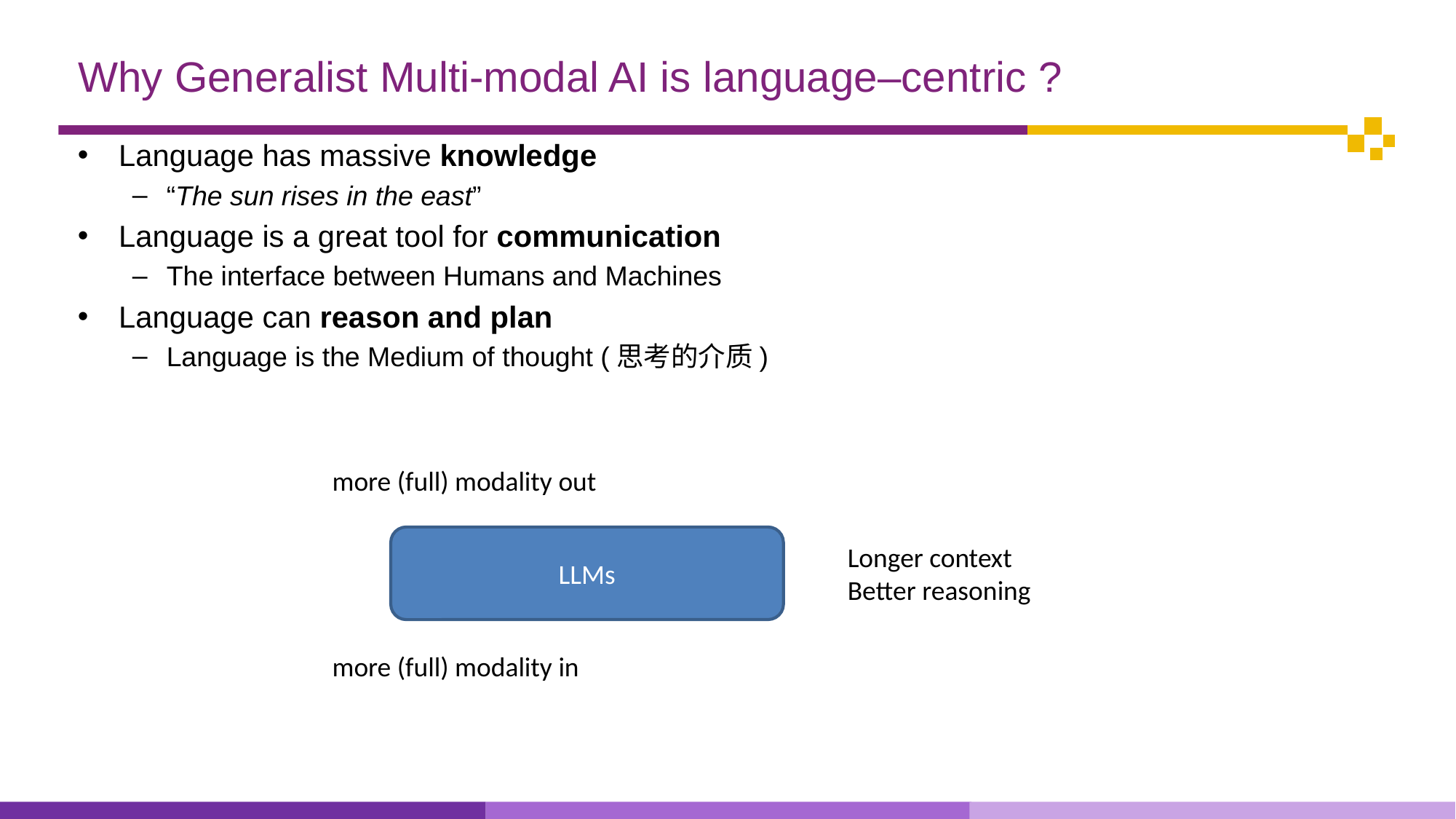

# Why Generalist Multi-modal AI is language–centric ?
Language has massive knowledge
“The sun rises in the east”
Language is a great tool for communication
The interface between Humans and Machines
Language can reason and plan
Language is the Medium of thought (思考的介质)
more (full) modality out
LLMs
Longer context
Better reasoning
more (full) modality in
4